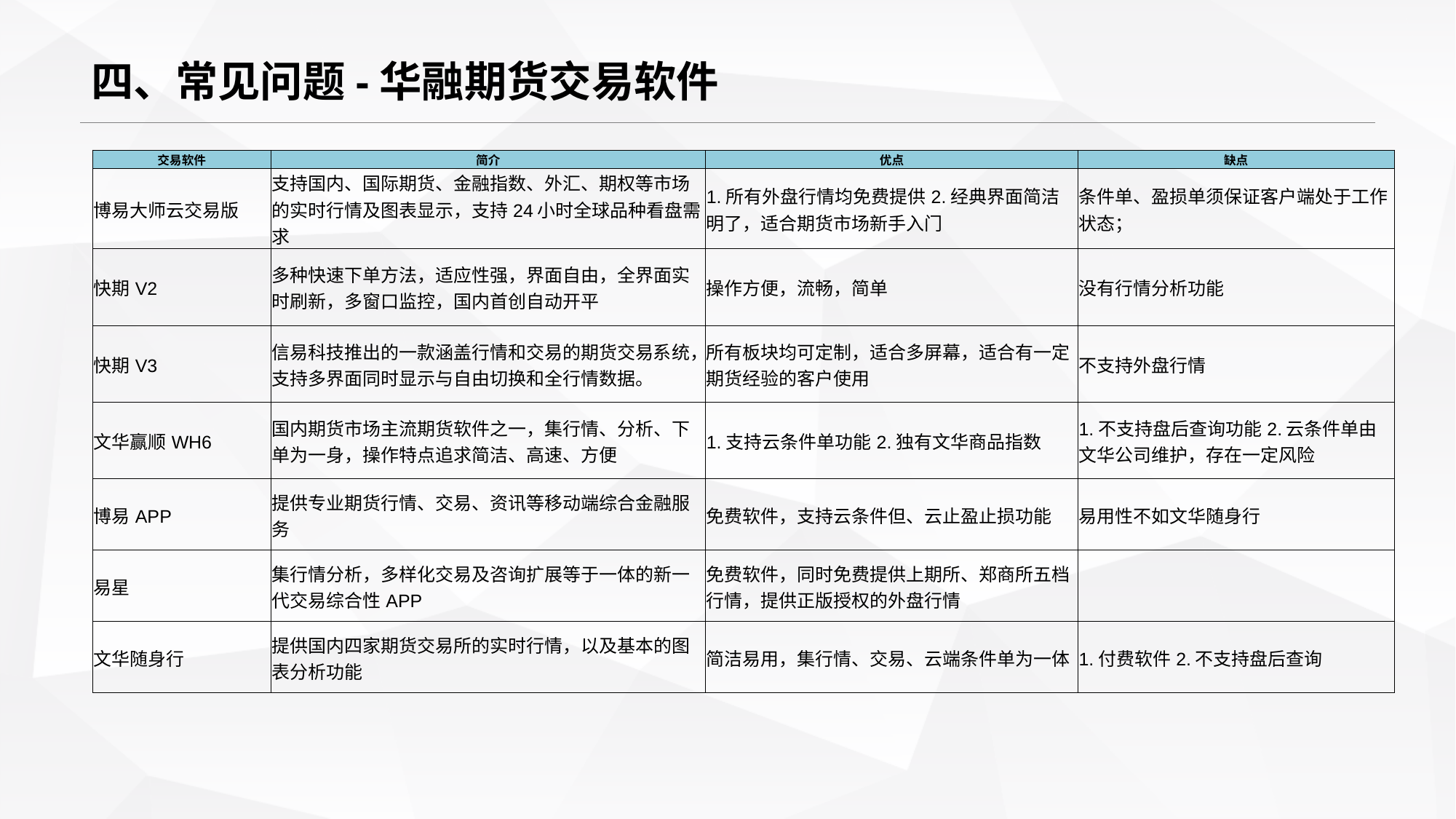

# 四、常见问题-华融期货交易软件
| 交易软件 | 简介 | 优点 | 缺点 |
| --- | --- | --- | --- |
| 博易大师云交易版 | 支持国内、国际期货、金融指数、外汇、期权等市场的实时行情及图表显示，支持24小时全球品种看盘需求 | 1.所有外盘行情均免费提供2.经典界面简洁明了，适合期货市场新手入门 | 条件单、盈损单须保证客户端处于工作状态； |
| 快期V2 | 多种快速下单方法，适应性强，界面自由，全界面实时刷新，多窗口监控，国内首创自动开平 | 操作方便，流畅，简单 | 没有行情分析功能 |
| 快期V3 | 信易科技推出的一款涵盖行情和交易的期货交易系统，支持多界面同时显示与自由切换和全行情数据。 | 所有板块均可定制，适合多屏幕，适合有一定期货经验的客户使用 | 不支持外盘行情 |
| 文华赢顺WH6 | 国内期货市场主流期货软件之一，集行情、分析、下单为一身，操作特点追求简洁、高速、方便 | 1.支持云条件单功能2.独有文华商品指数 | 1.不支持盘后查询功能2.云条件单由文华公司维护，存在一定风险 |
| 博易APP | 提供专业期货行情、交易、资讯等移动端综合金融服务 | 免费软件，支持云条件但、云止盈止损功能 | 易用性不如文华随身行 |
| 易星 | 集行情分析，多样化交易及咨询扩展等于一体的新一代交易综合性APP | 免费软件，同时免费提供上期所、郑商所五档行情，提供正版授权的外盘行情 |  |
| 文华随身行 | 提供国内四家期货交易所的实时行情，以及基本的图表分析功能 | 简洁易用，集行情、交易、云端条件单为一体 | 1.付费软件2.不支持盘后查询 |